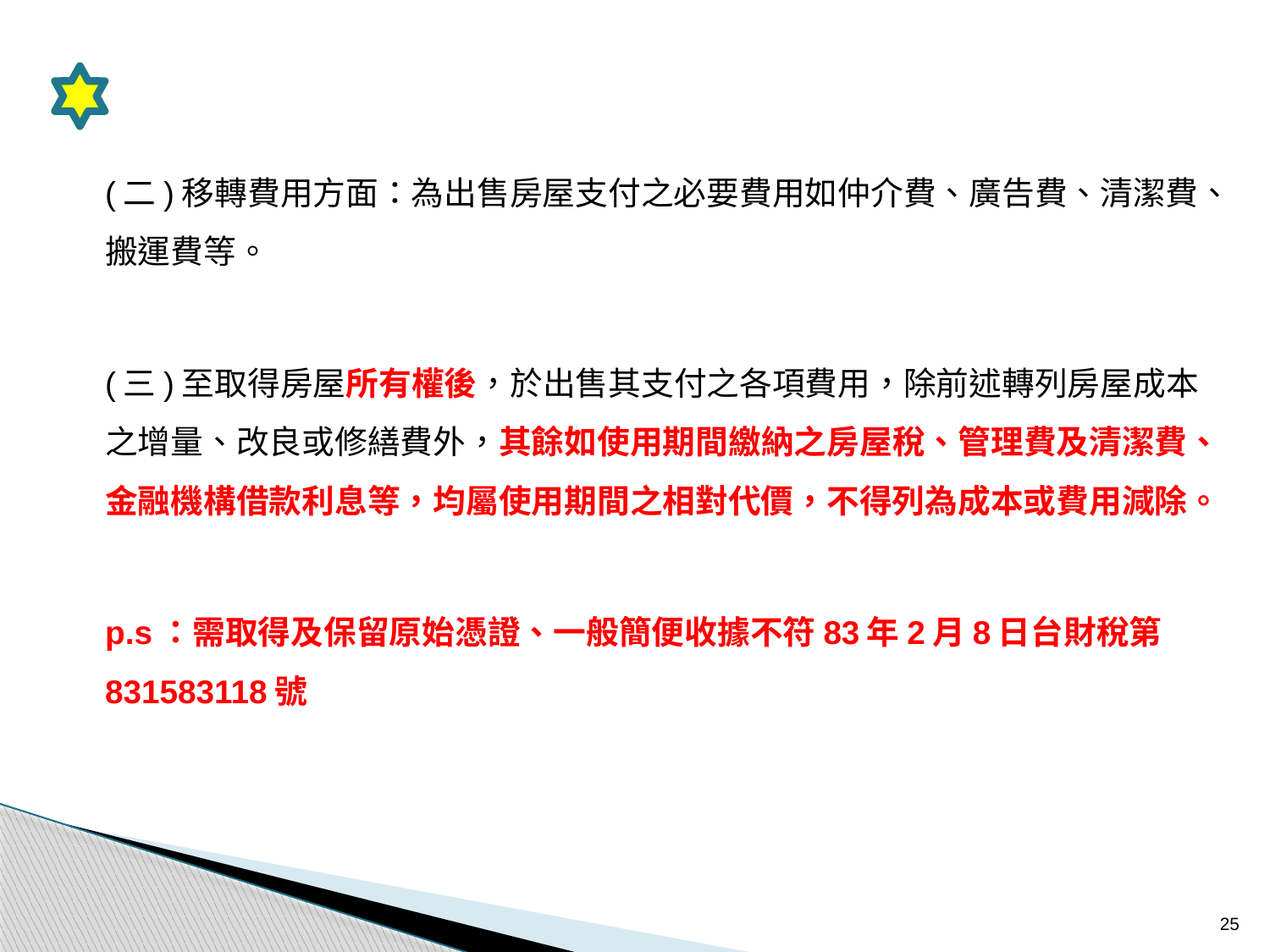

(二)移轉費用方面：為出售房屋支付之必要費用如仲介費、廣告費、清潔費、搬運費等。

(三)至取得房屋所有權後，於出售其支付之各項費用，除前述轉列房屋成本之增量、改良或修繕費外，其餘如使用期間繳納之房屋稅、管理費及清潔費、金融機構借款利息等，均屬使用期間之相對代價，不得列為成本或費用減除。

p.s：需取得及保留原始憑證、一般簡便收據不符83年2月8日台財稅第831583118號
25